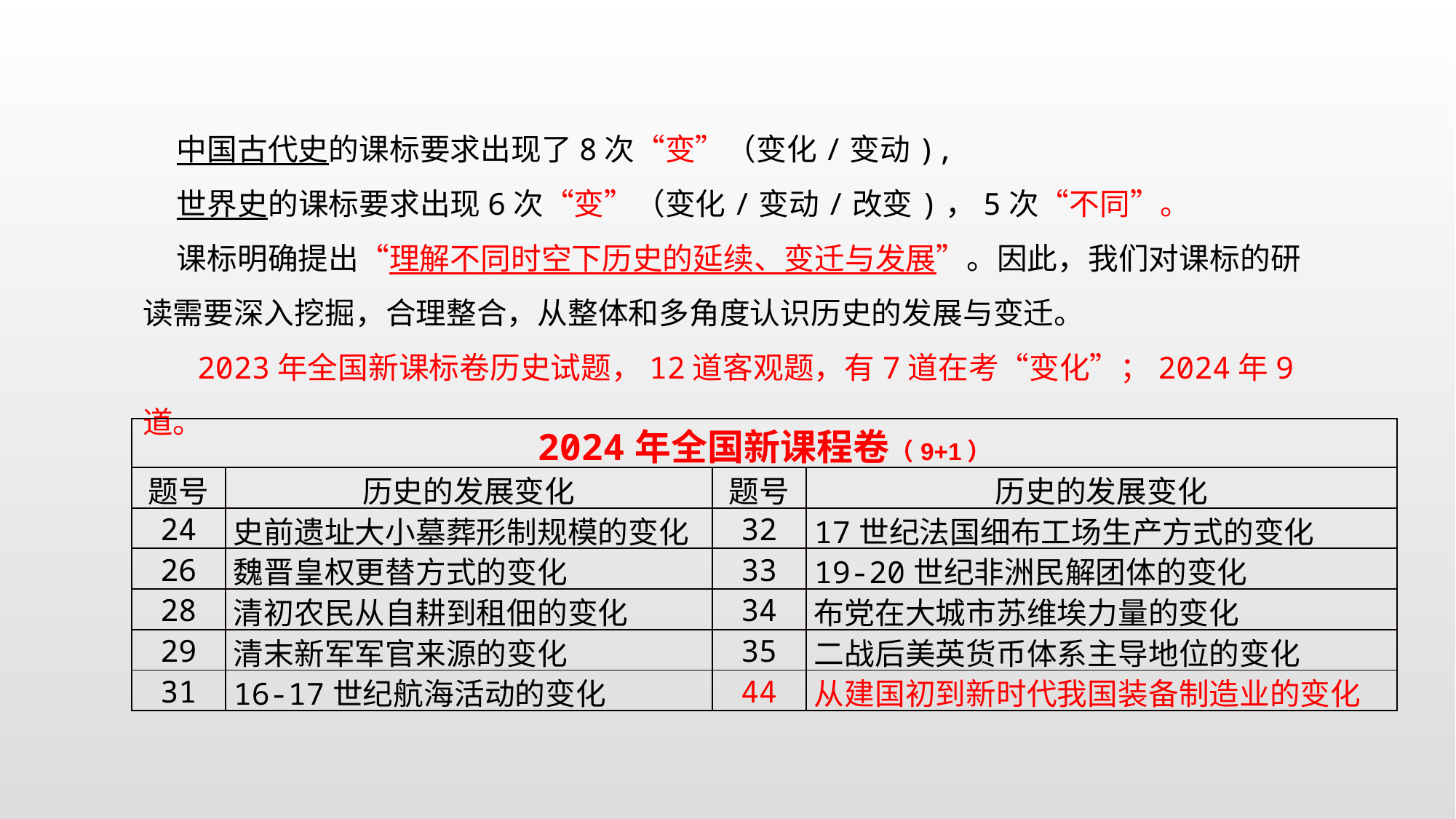

中国古代史的课标要求出现了8次“变”（变化/变动),
    世界史的课标要求出现6次“变”（变化/变动/改变)，5次“不同”。
    课标明确提出“理解不同时空下历史的延续、变迁与发展”。因此，我们对课标的研读需要深入挖掘，合理整合，从整体和多角度认识历史的发展与变迁。
   2023年全国新课标卷历史试题，12道客观题，有7道在考“变化”；2024年9道。
| 2024年全国新课程卷（9+1） |  |  |  |
| --- | --- | --- | --- |
| 题号 | 历史的发展变化 | 题号 | 历史的发展变化 |
| 24 | 史前遗址大小墓葬形制规模的变化 | 32 | 17世纪法国细布工场生产方式的变化 |
| 26 | 魏晋皇权更替方式的变化 | 33 | 19-20世纪非洲民解团体的变化 |
| 28 | 清初农民从自耕到租佃的变化 | 34 | 布党在大城市苏维埃力量的变化 |
| 29 | 清末新军军官来源的变化 | 35 | 二战后美英货币体系主导地位的变化 |
| 31 | 16-17世纪航海活动的变化 | 44 | 从建国初到新时代我国装备制造业的变化 |